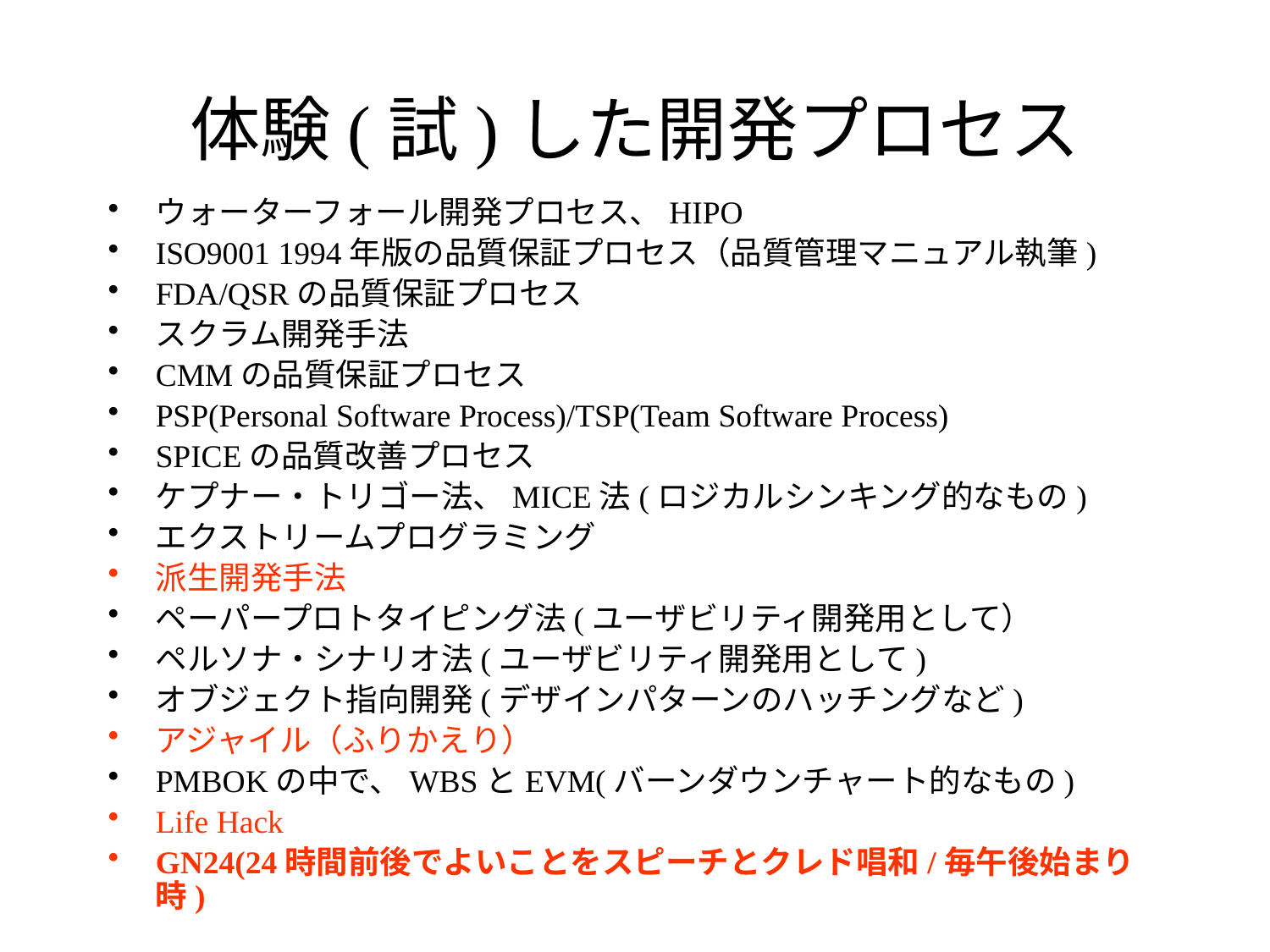

# 体験(試)した開発プロセス
ウォーターフォール開発プロセス、HIPO
ISO9001 1994年版の品質保証プロセス（品質管理マニュアル執筆)
FDA/QSRの品質保証プロセス
スクラム開発手法
CMMの品質保証プロセス
PSP(Personal Software Process)/TSP(Team Software Process)
SPICEの品質改善プロセス
ケプナー・トリゴー法、MICE法(ロジカルシンキング的なもの)
エクストリームプログラミング
派生開発手法
ペーパープロトタイピング法(ユーザビリティ開発用として）
ペルソナ・シナリオ法(ユーザビリティ開発用として)
オブジェクト指向開発(デザインパターンのハッチングなど)
アジャイル（ふりかえり）
PMBOKの中で、WBSとEVM(バーンダウンチャート的なもの)
Life Hack
GN24(24時間前後でよいことをスピーチとクレド唱和/毎午後始まり時)